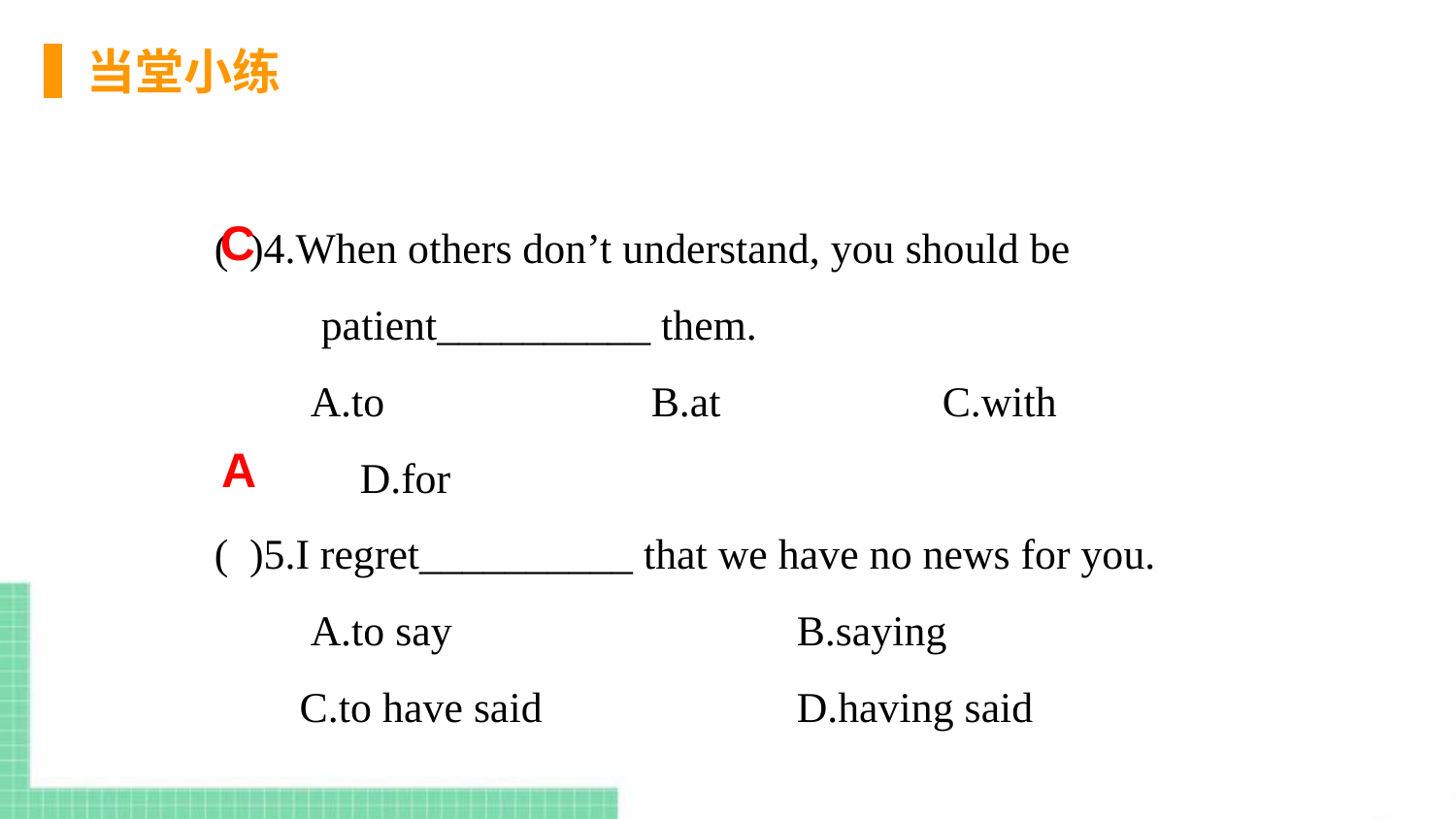

当堂小练

(  )4.When others don’t understand, you should be
          patient__________ them.
         A.to  		B.at  		C.with  		D.for
(  )5.I regret__________ that we have no news for you.
         A.to say  			B.saying
        C.to have said  		D.having said
C
A